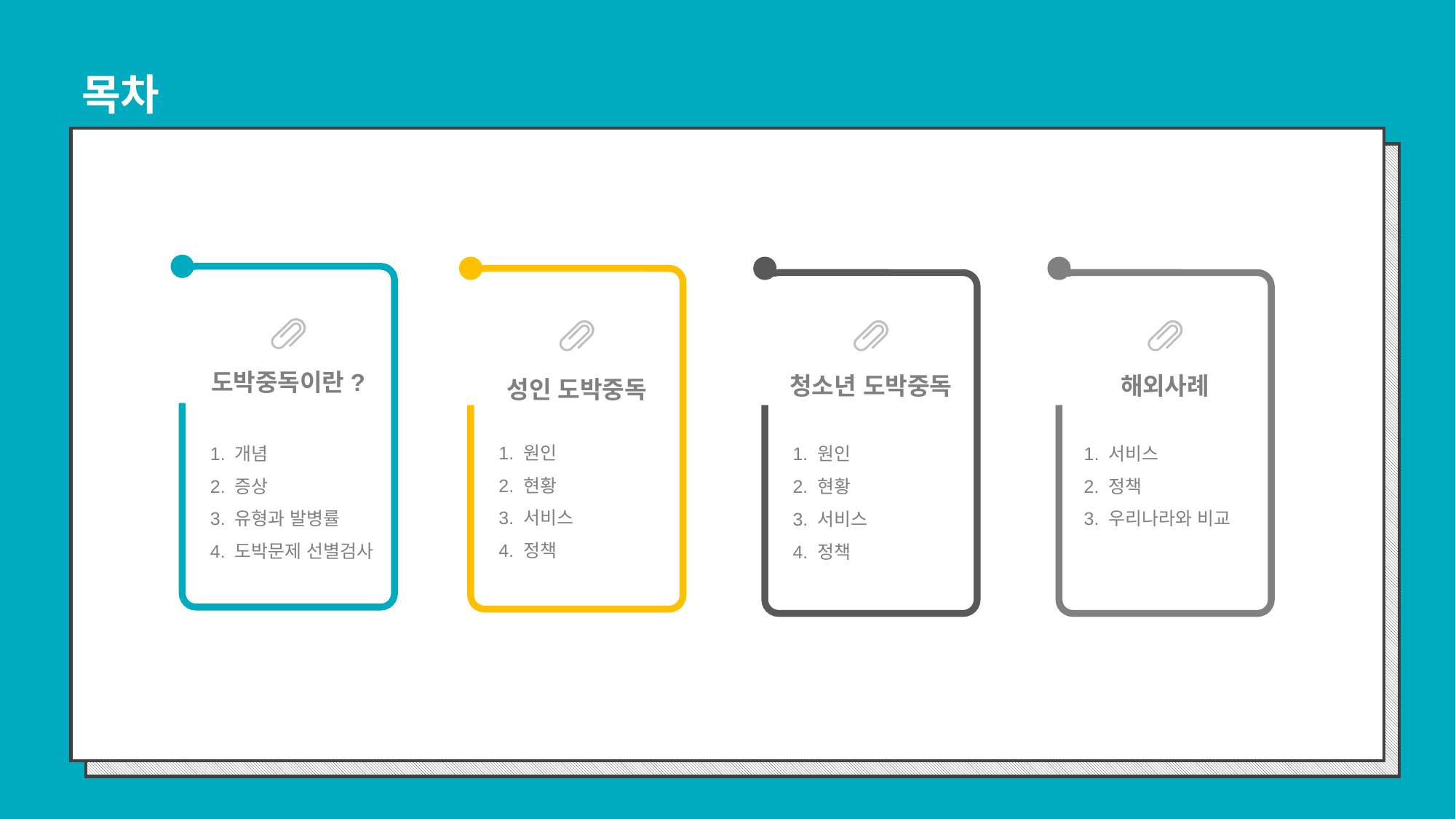

목차

도박중독이란?

성인 도박중독

청소년 도박중독

해외사례

1. 원인
2. 현황
3. 서비스
4. 정책

1. 개념
2. 증상
3. 유형과 발병률
4. 도박문제 선별검사

1. 서비스
2. 정책
3. 우리나라와 비교

1. 원인
2. 현황
3. 서비스
4. 정책